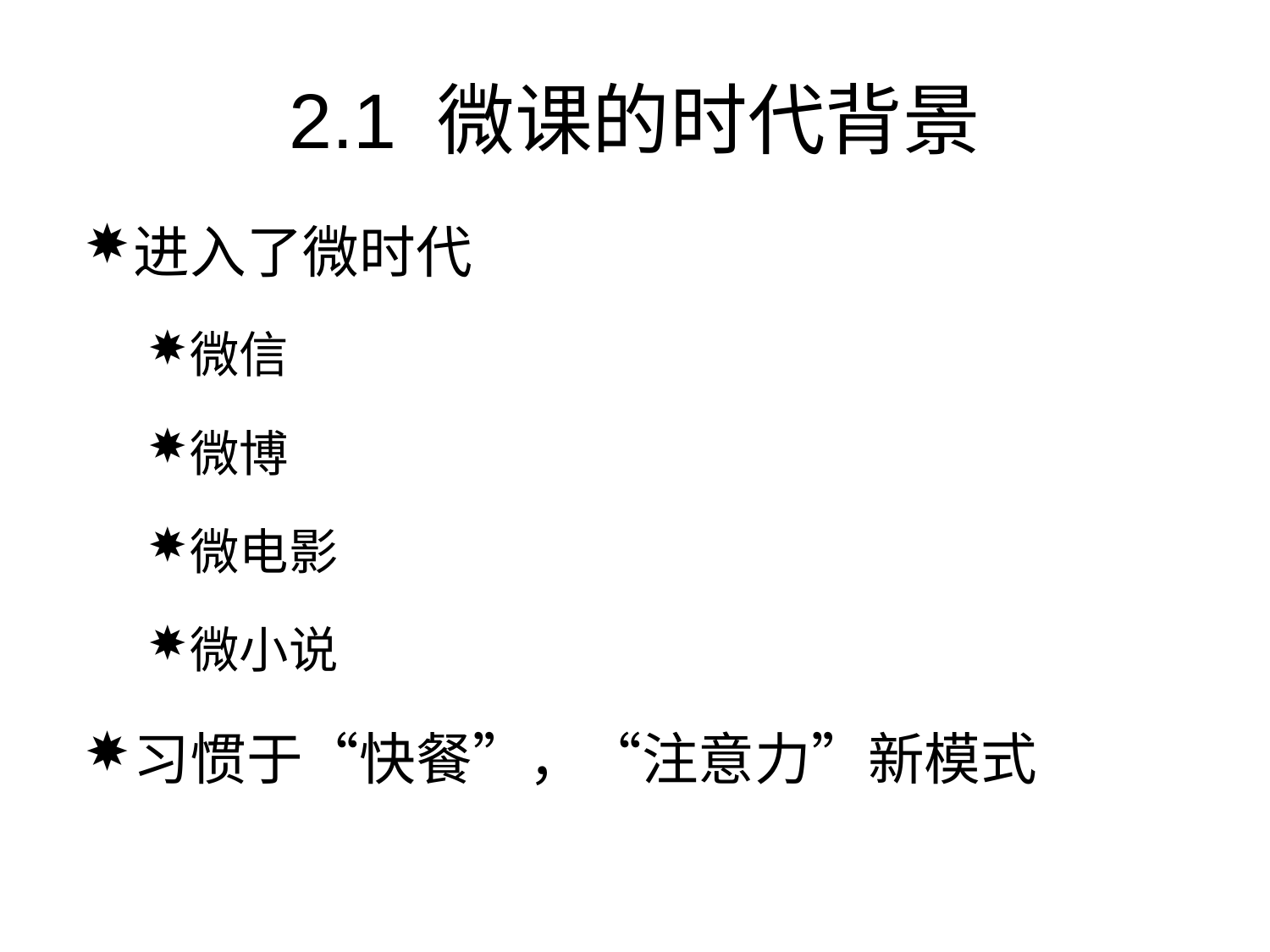

# 2.1 微课的时代背景
进入了微时代
微信
微博
微电影
微小说
习惯于“快餐”，“注意力”新模式